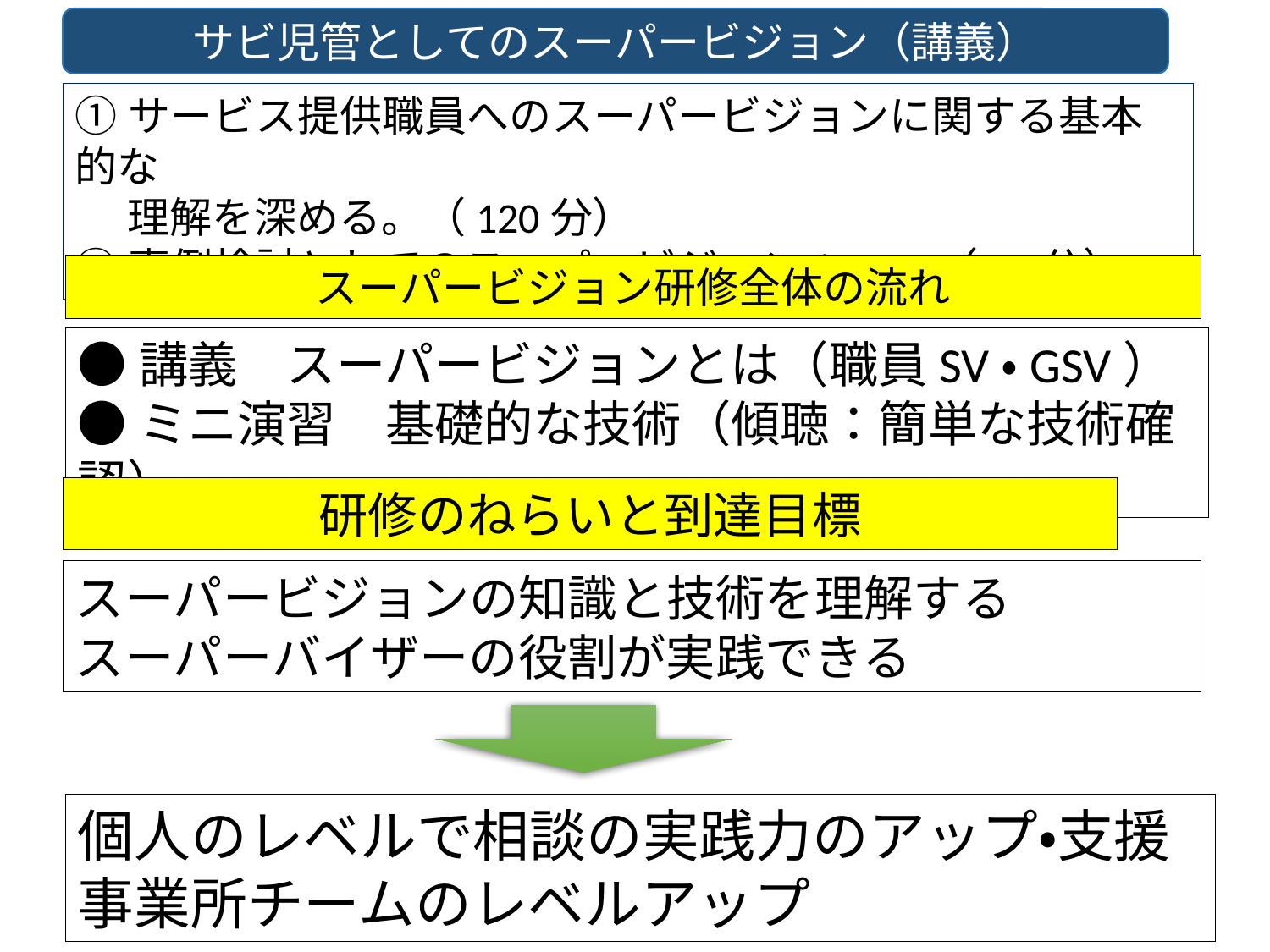

サビ児管としてのスーパービジョン（講義）
①サービス提供職員へのスーパービジョンに関する基本的な
　 理解を深める。（120分）
②事例検討としてのスーパービジョン：GSV（60分）
スーパービジョン研修全体の流れ
●講義　スーパービジョンとは（職員SV・GSV）
●ミニ演習　基礎的な技術（傾聴：簡単な技術確認）
研修のねらいと到達目標
スーパービジョンの知識と技術を理解する
スーパーバイザーの役割が実践できる

個人のレベルで相談の実践力のアップ・支援事業所チームのレベルアップ